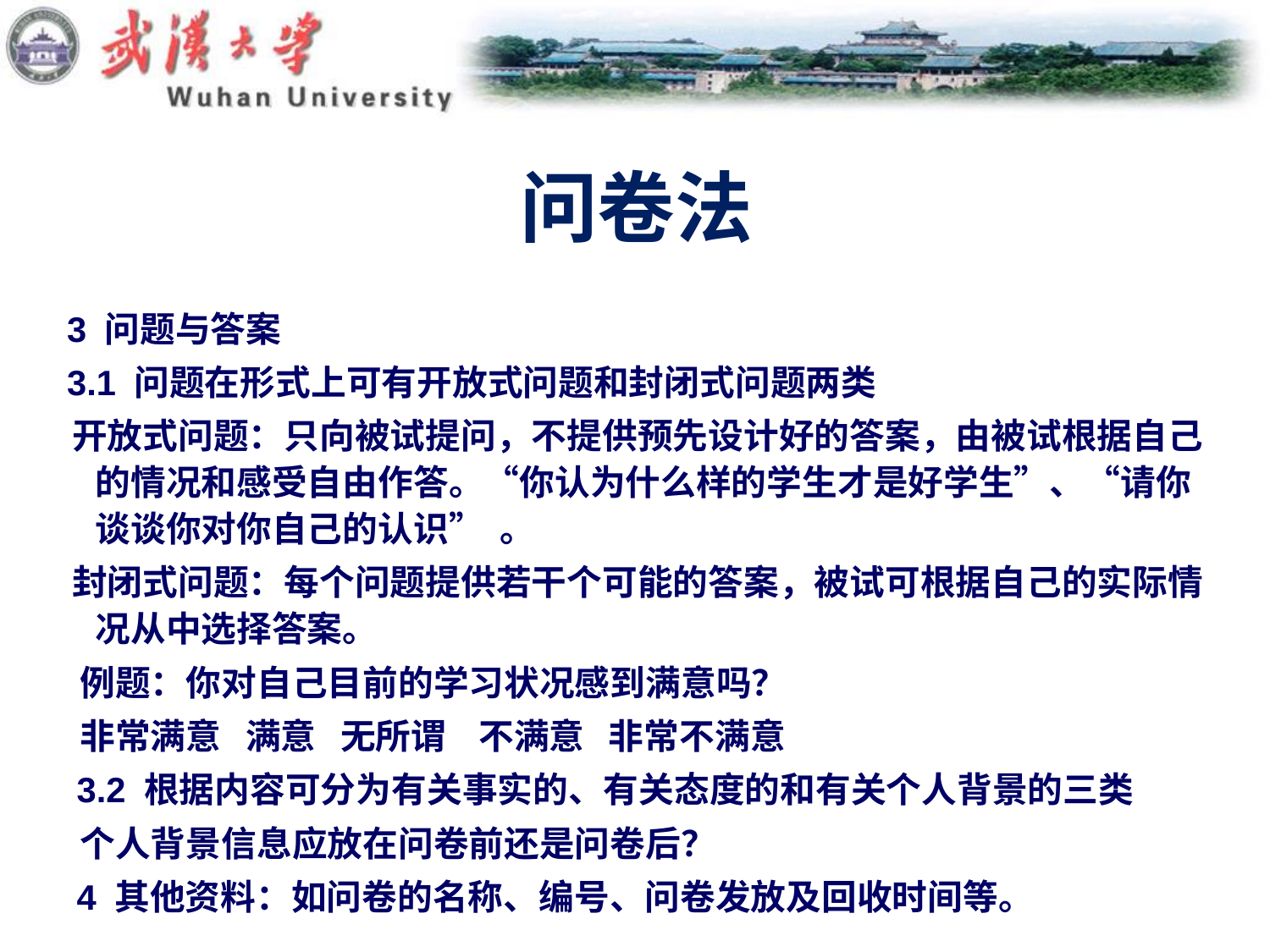

# 问卷法
  3 问题与答案
  3.1 问题在形式上可有开放式问题和封闭式问题两类
  开放式问题：只向被试提问，不提供预先设计好的答案，由被试根据自己的情况和感受自由作答。“你认为什么样的学生才是好学生”、“请你谈谈你对你自己的认识”  。
  封闭式问题：每个问题提供若干个可能的答案，被试可根据自己的实际情况从中选择答案。
   例题：你对自己目前的学习状况感到满意吗？
   非常满意   满意   无所谓    不满意   非常不满意
   3.2 根据内容可分为有关事实的、有关态度的和有关个人背景的三类
   个人背景信息应放在问卷前还是问卷后？
   4 其他资料：如问卷的名称、编号、问卷发放及回收时间等。